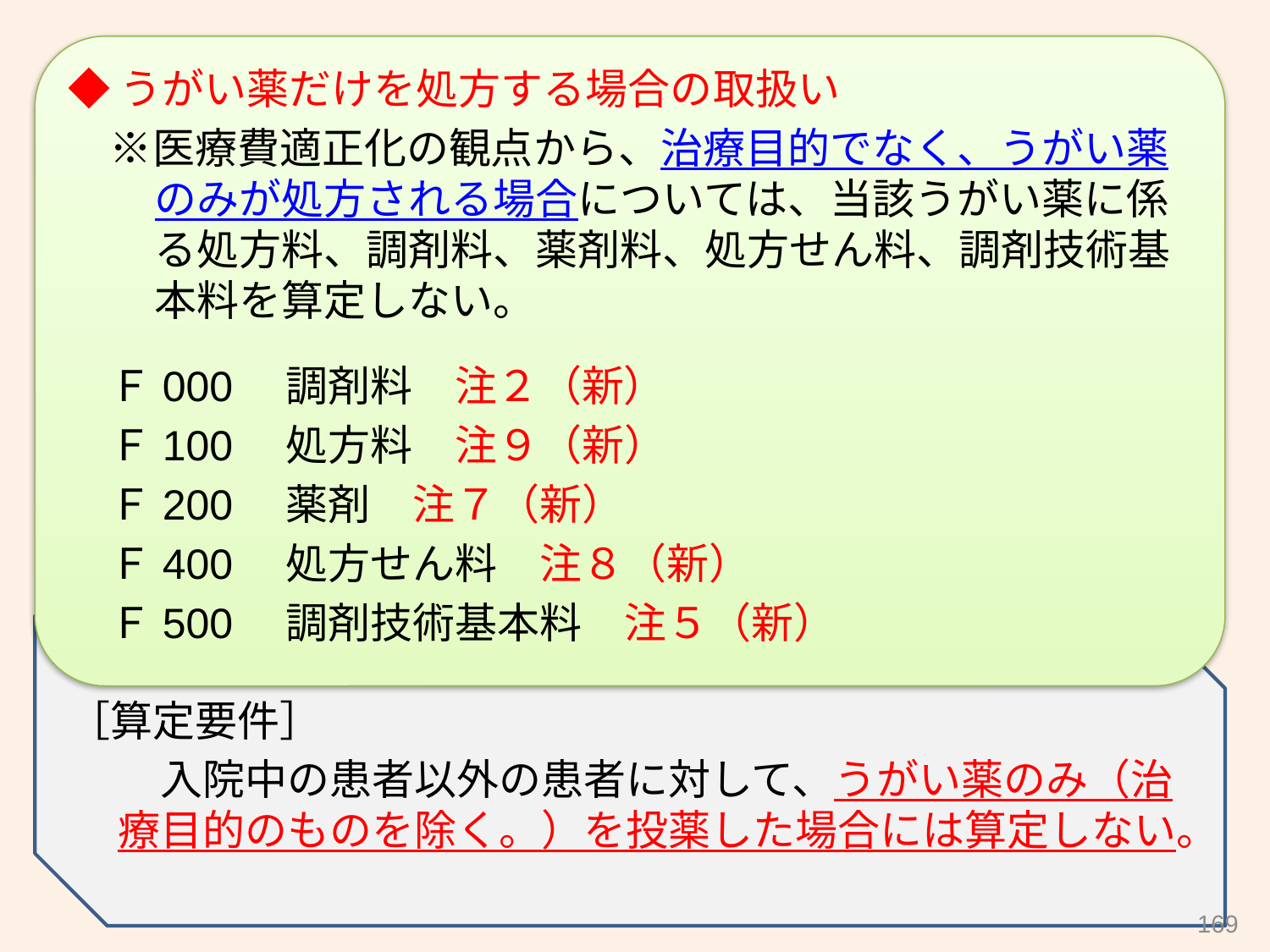

◆うがい薬だけを処方する場合の取扱い
　※医療費適正化の観点から、治療目的でなく、うがい薬のみが処方される場合については、当該うがい薬に係る処方料、調剤料、薬剤料、処方せん料、調剤技術基本料を算定しない。

　Ｆ000　調剤料　注２（新）
　Ｆ100　処方料　注９（新）
　Ｆ200　薬剤　注７（新）
　Ｆ400　処方せん料　注８（新）
　Ｆ500　調剤技術基本料　注５（新）

［算定要件］
　入院中の患者以外の患者に対して、うがい薬のみ（治療目的のものを除く。）を投薬した場合には算定しない。

169